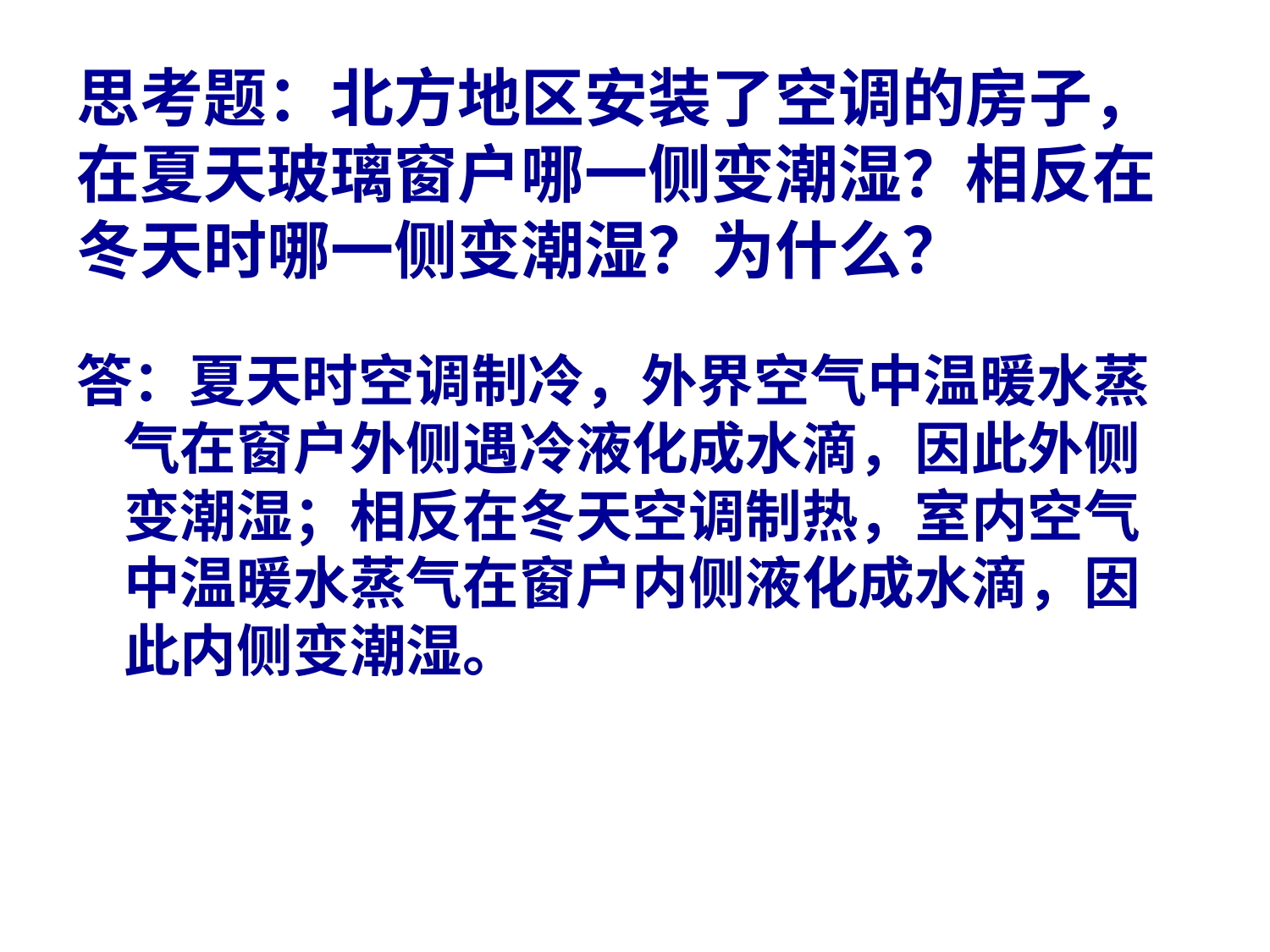

# 思考题：北方地区安装了空调的房子，在夏天玻璃窗户哪一侧变潮湿？相反在冬天时哪一侧变潮湿？为什么？
答：夏天时空调制冷，外界空气中温暖水蒸气在窗户外侧遇冷液化成水滴，因此外侧变潮湿；相反在冬天空调制热，室内空气中温暖水蒸气在窗户内侧液化成水滴，因此内侧变潮湿。